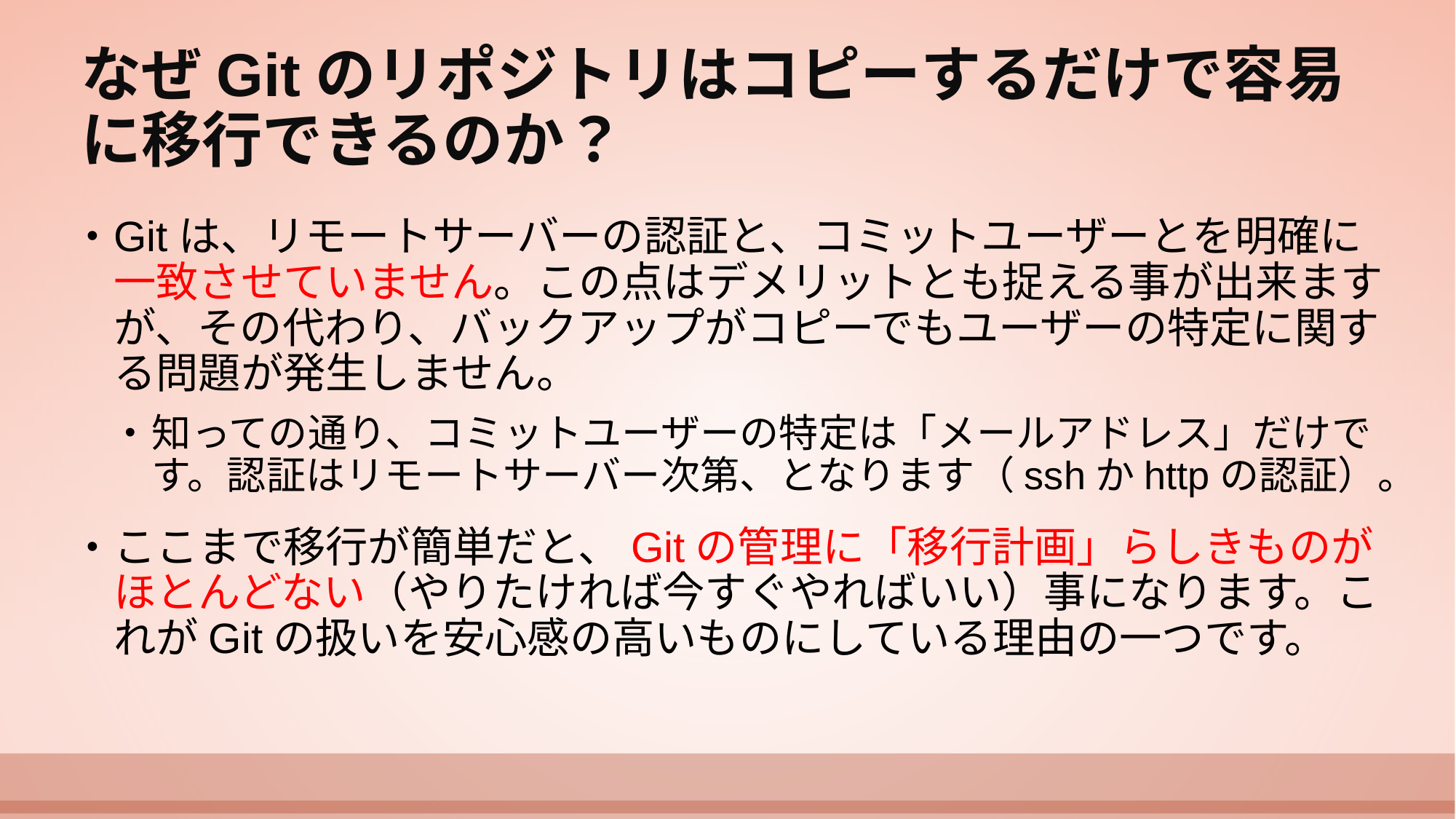

# なぜGitのリポジトリはコピーするだけで容易に移行できるのか？
Gitは、リモートサーバーの認証と、コミットユーザーとを明確に一致させていません。この点はデメリットとも捉える事が出来ますが、その代わり、バックアップがコピーでもユーザーの特定に関する問題が発生しません。
知っての通り、コミットユーザーの特定は「メールアドレス」だけです。認証はリモートサーバー次第、となります（sshかhttpの認証）。
ここまで移行が簡単だと、Gitの管理に「移行計画」らしきものがほとんどない（やりたければ今すぐやればいい）事になります。これがGitの扱いを安心感の高いものにしている理由の一つです。